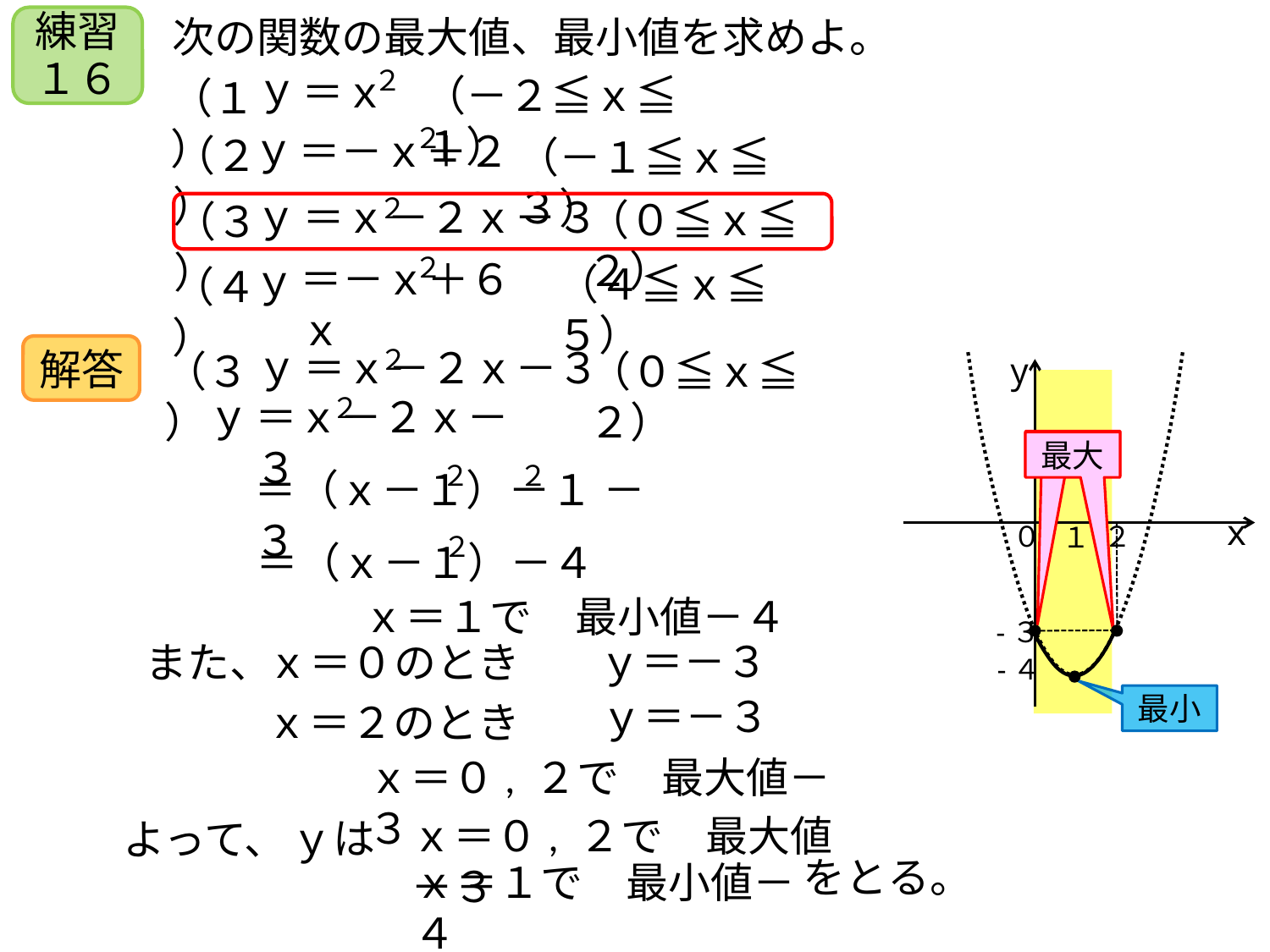

次の関数の最大値、最小値を求めよ。
練習１６
ｙ
２
＝ｘ
（１）
（－２≦ｘ≦１）
２
＝－ｘ＋２
ｙ
（２）
（－１≦ｘ≦３）
ｙ
２
＝ｘ－２ｘ－３
（３）
（０≦ｘ≦２）

２
＝－ｘ＋６ｘ
ｙ
（４）
（４≦ｘ≦５）
ｙ
２
＝ｘ－２ｘ－３
（０≦ｘ≦２）
解答
（３）
y
x
０
１
-４

ｙ
２
＝ｘ－２ｘ－３

最大
２
２
＝（ｘ－１）－１ －３
２
２
＝（ｘ－１）－４
ｘ＝１で　最小値－４
-３

ｙ＝－３
ｘ＝０のとき
また、

ｙ＝－３
最小
ｘ＝２のとき
ｘ＝０, ２で　最大値－３
ｘ＝０, ２で　最大値－３
ｙは
よって、
をとる。
ｘ＝１で　最小値－４